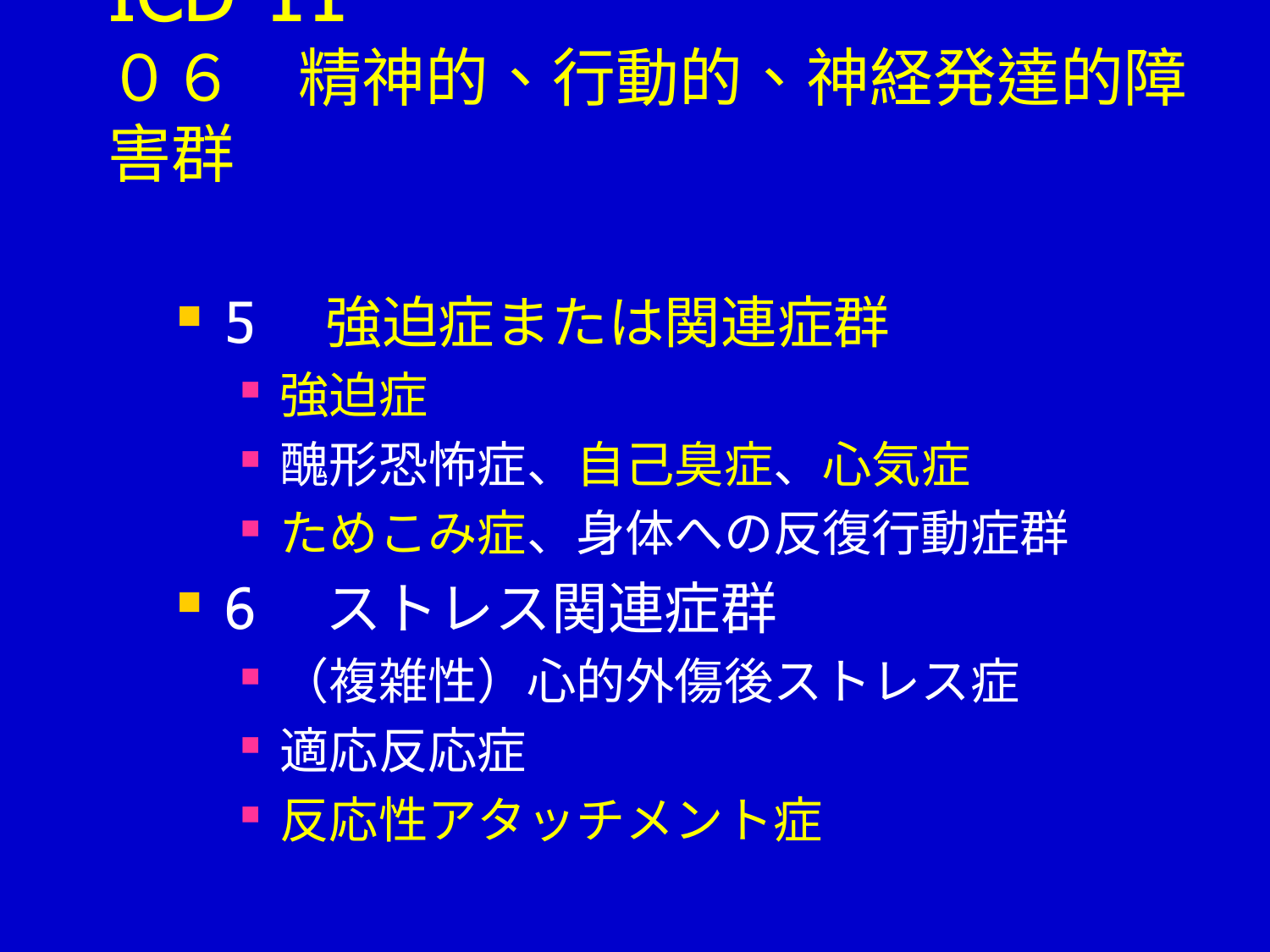

# ICD-11 ０６　精神的、行動的、神経発達的障害群
5　強迫症または関連症群
強迫症
醜形恐怖症、自己臭症、心気症
ためこみ症、身体への反復行動症群
6　ストレス関連症群
（複雑性）心的外傷後ストレス症
適応反応症
反応性アタッチメント症